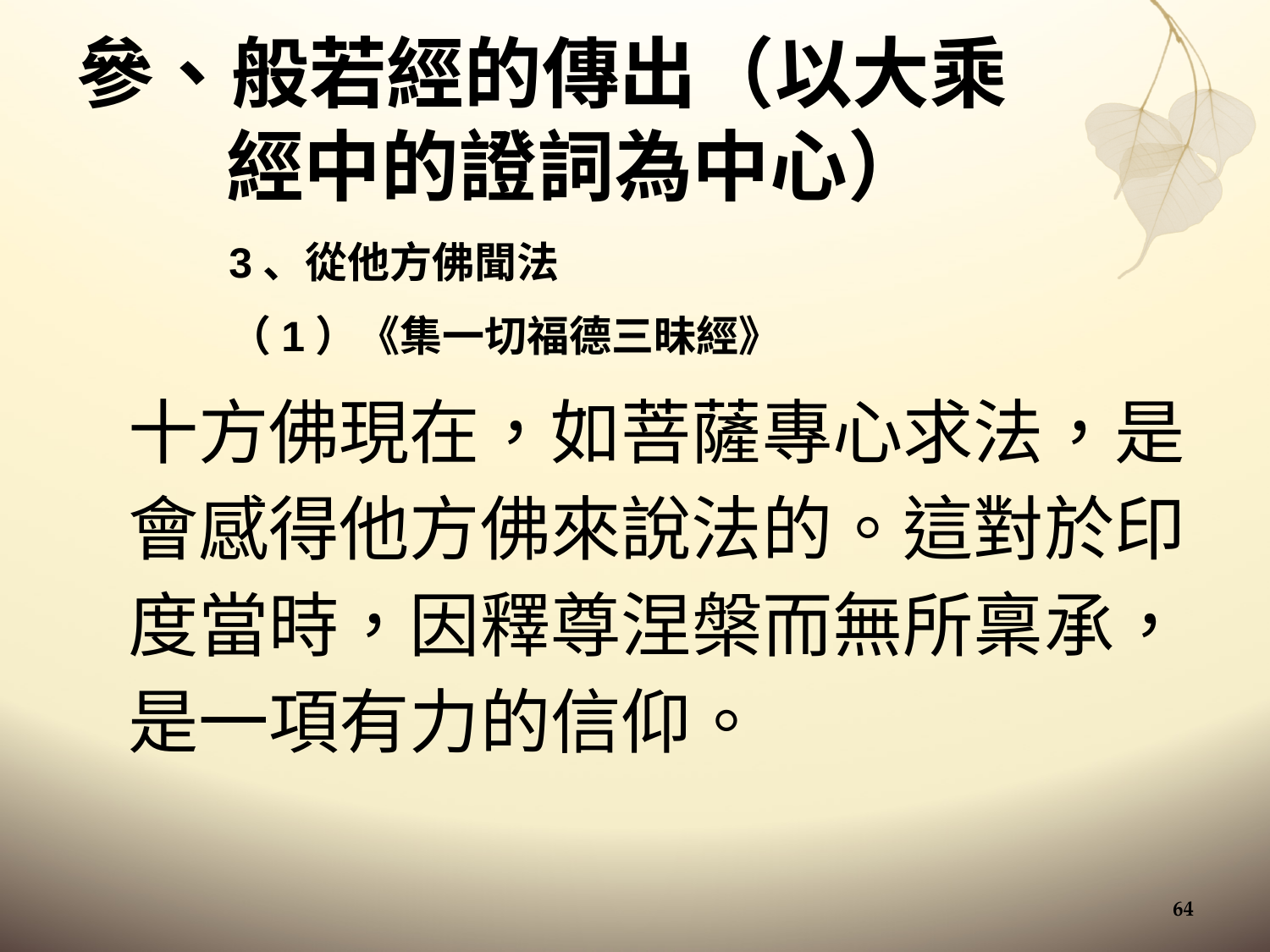

# 參、般若經的傳出（以大乘經中的證詞為中心）
3、從他方佛聞法
（1）《集一切福德三昧經》
十方佛現在，如菩薩專心求法，是會感得他方佛來說法的。這對於印度當時，因釋尊涅槃而無所稟承，是一項有力的信仰。
64